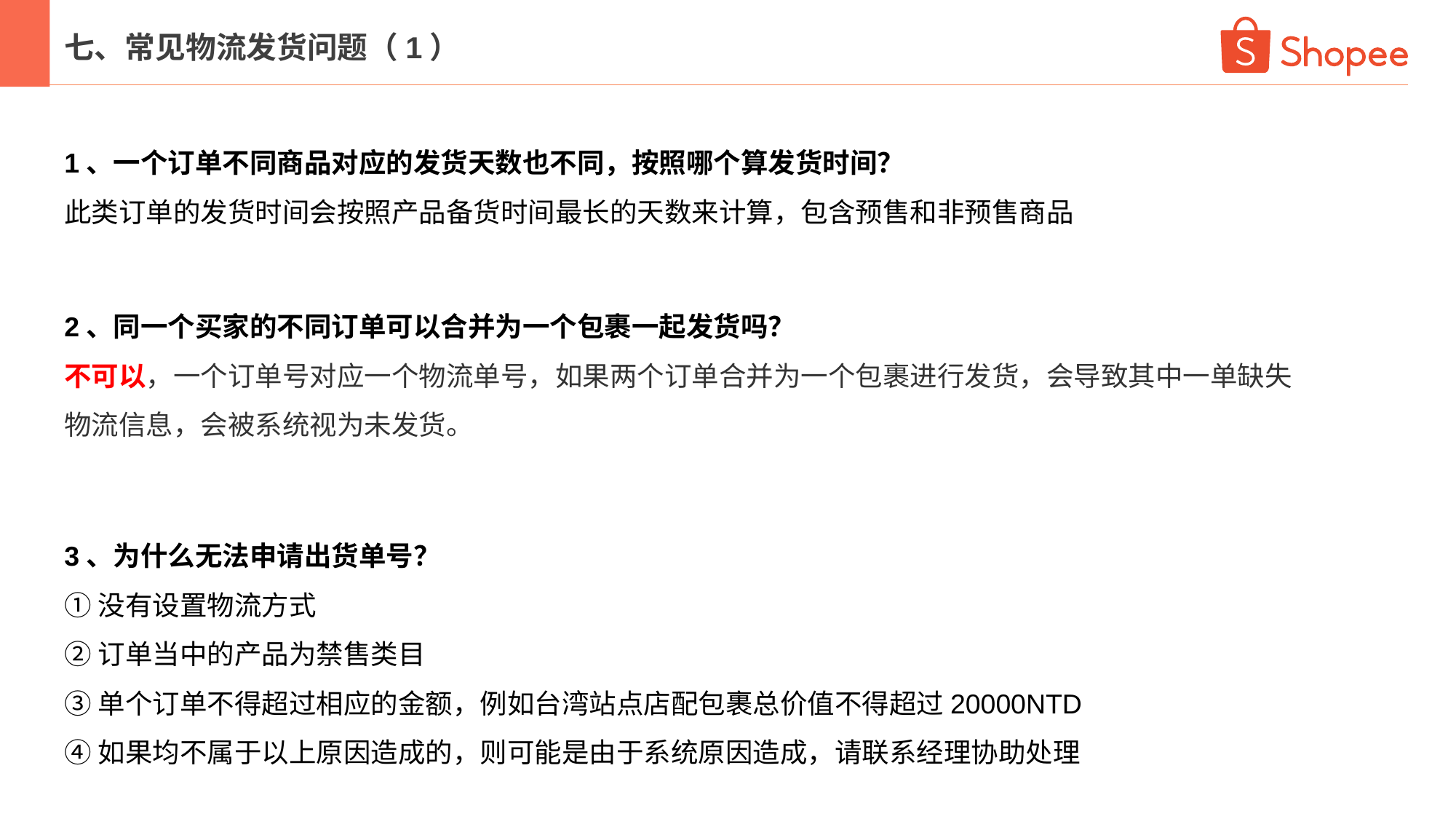

2
七、常见物流发货问题（1）
1、一个订单不同商品对应的发货天数也不同，按照哪个算发货时间？
此类订单的发货时间会按照产品备货时间最长的天数来计算，包含预售和非预售商品

2、同一个买家的不同订单可以合并为一个包裹一起发货吗？
不可以，一个订单号对应一个物流单号，如果两个订单合并为一个包裹进行发货，会导致其中一单缺失物流信息，会被系统视为未发货。

3、为什么无法申请出货单号？
①没有设置物流方式
②订单当中的产品为禁售类目
③单个订单不得超过相应的金额，例如台湾站点店配包裹总价值不得超过20000NTD
④如果均不属于以上原因造成的，则可能是由于系统原因造成，请联系经理协助处理